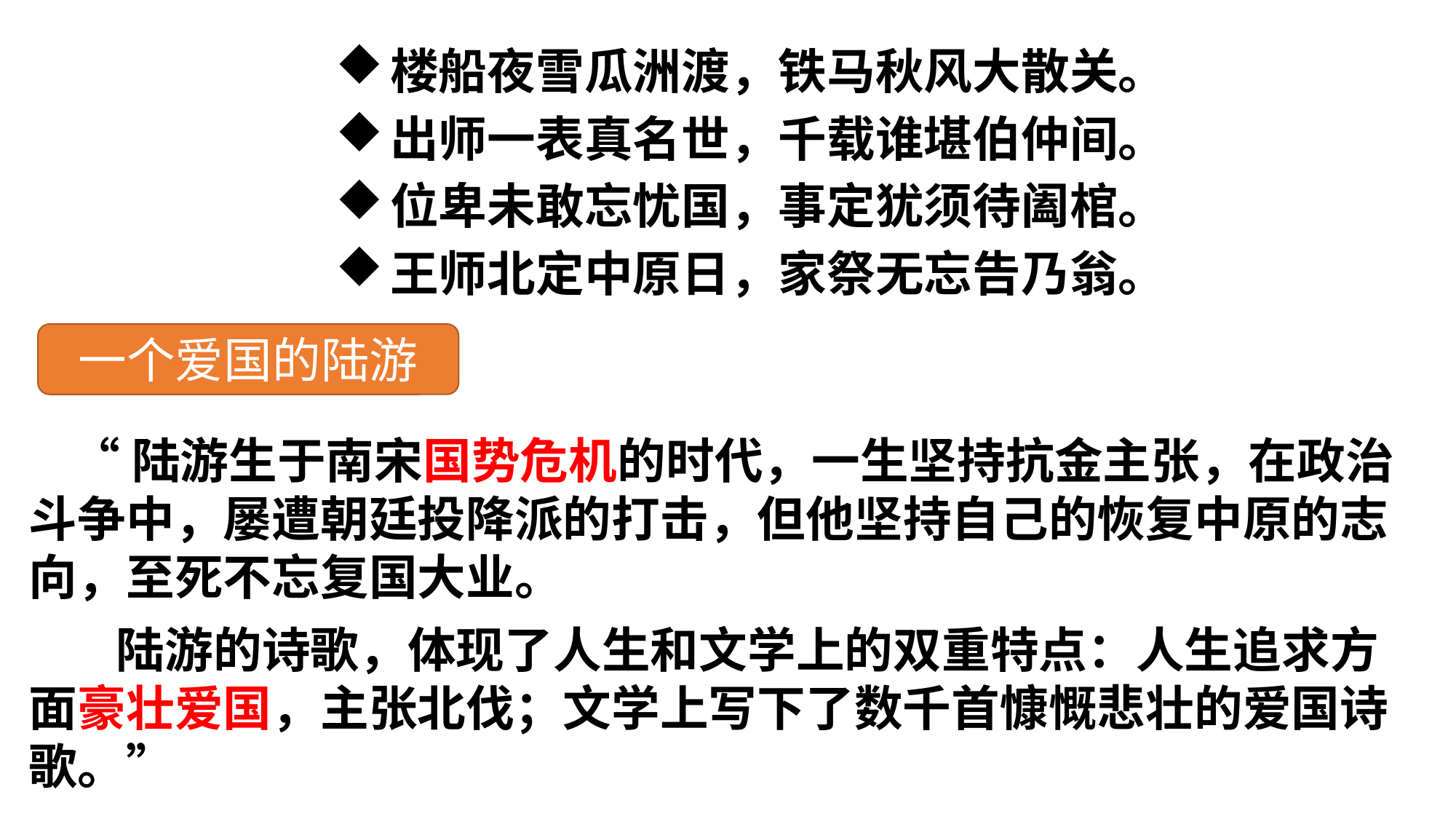

楼船夜雪瓜洲渡，铁马秋风大散关。
出师一表真名世，千载谁堪伯仲间。
位卑未敢忘忧国，事定犹须待阖棺。
王师北定中原日，家祭无忘告乃翁。
一个爱国的陆游
“陆游生于南宋国势危机的时代，一生坚持抗金主张，在政治斗争中，屡遭朝廷投降派的打击，但他坚持自己的恢复中原的志向，至死不忘复国大业。
   陆游的诗歌，体现了人生和文学上的双重特点：人生追求方面豪壮爱国，主张北伐；文学上写下了数千首慷慨悲壮的爱国诗歌。”